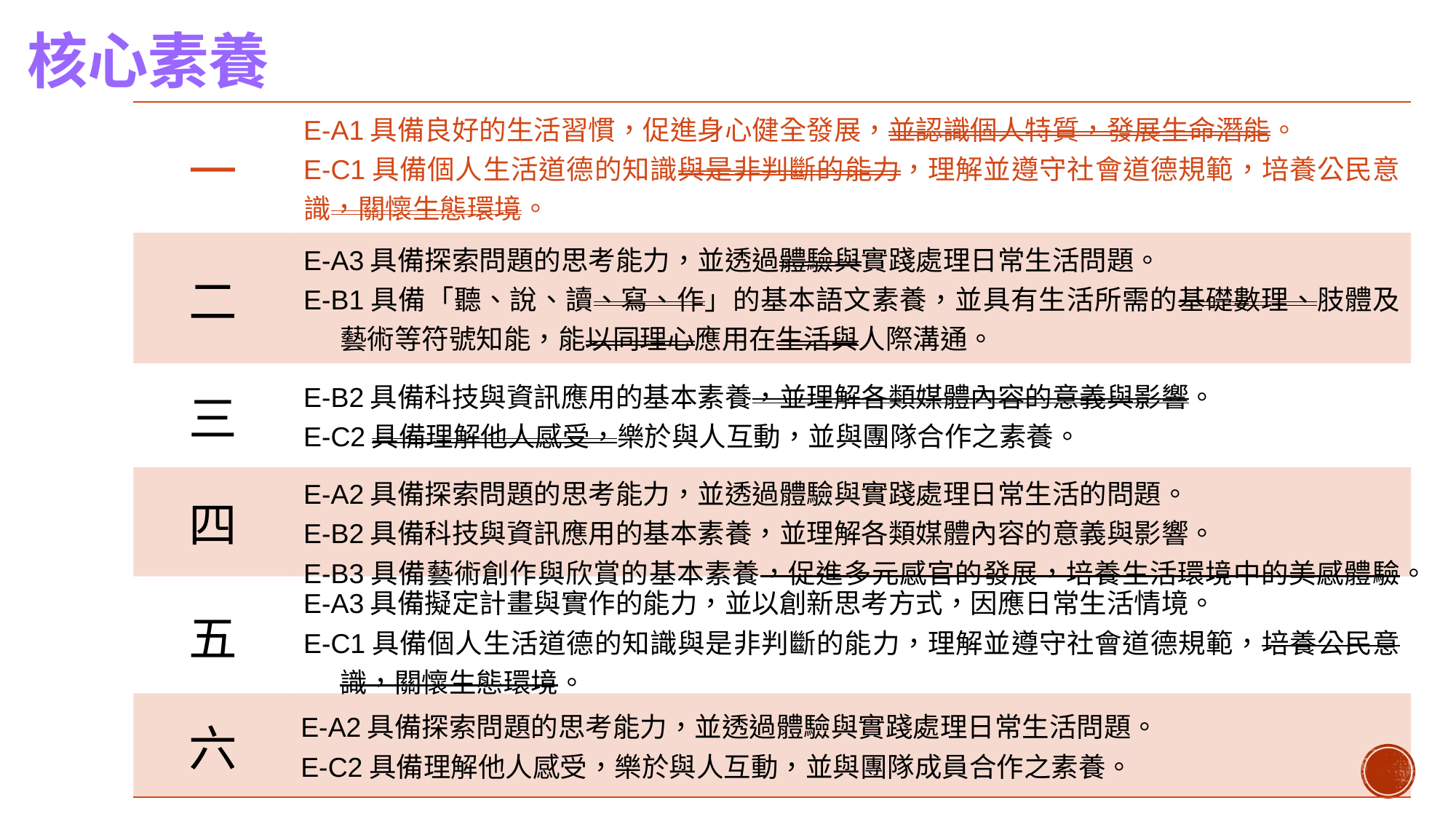

核心素養
| 一 | E-A1具備良好的生活習慣，促進身心健全發展，並認識個人特質，發展生命潛能。 E-C1具備個人生活道德的知識與是非判斷的能力，理解並遵守社會道德規範，培養公民意識，關懷生態環境。 |
| --- | --- |
| 二 | E-A3具備探索問題的思考能力，並透過體驗與實踐處理日常生活問題。 E-B1具備「聽、說、讀、寫、作」的基本語文素養，並具有生活所需的基礎數理、肢體及藝術等符號知能，能以同理心應用在生活與人際溝通。 |
| 三 | E-B2具備科技與資訊應用的基本素養，並理解各類媒體內容的意義與影響。 E-C2具備理解他人感受，樂於與人互動，並與團隊合作之素養。 |
| 四 | E-A2具備探索問題的思考能力，並透過體驗與實踐處理日常生活的問題。 E-B2具備科技與資訊應用的基本素養，並理解各類媒體內容的意義與影響。 E-B3具備藝術創作與欣賞的基本素養，促進多元感官的發展，培養生活環境中的美感體驗。 |
| 五 | E-A3具備擬定計畫與實作的能力，並以創新思考方式，因應日常生活情境。 E-C1具備個人生活道德的知識與是非判斷的能力，理解並遵守社會道德規範，培養公民意識，關懷生態環境。 |
| 六 | E-A2具備探索問題的思考能力，並透過體驗與實踐處理日常生活問題。 E-C2具備理解他人感受，樂於與人互動，並與團隊成員合作之素養。 |